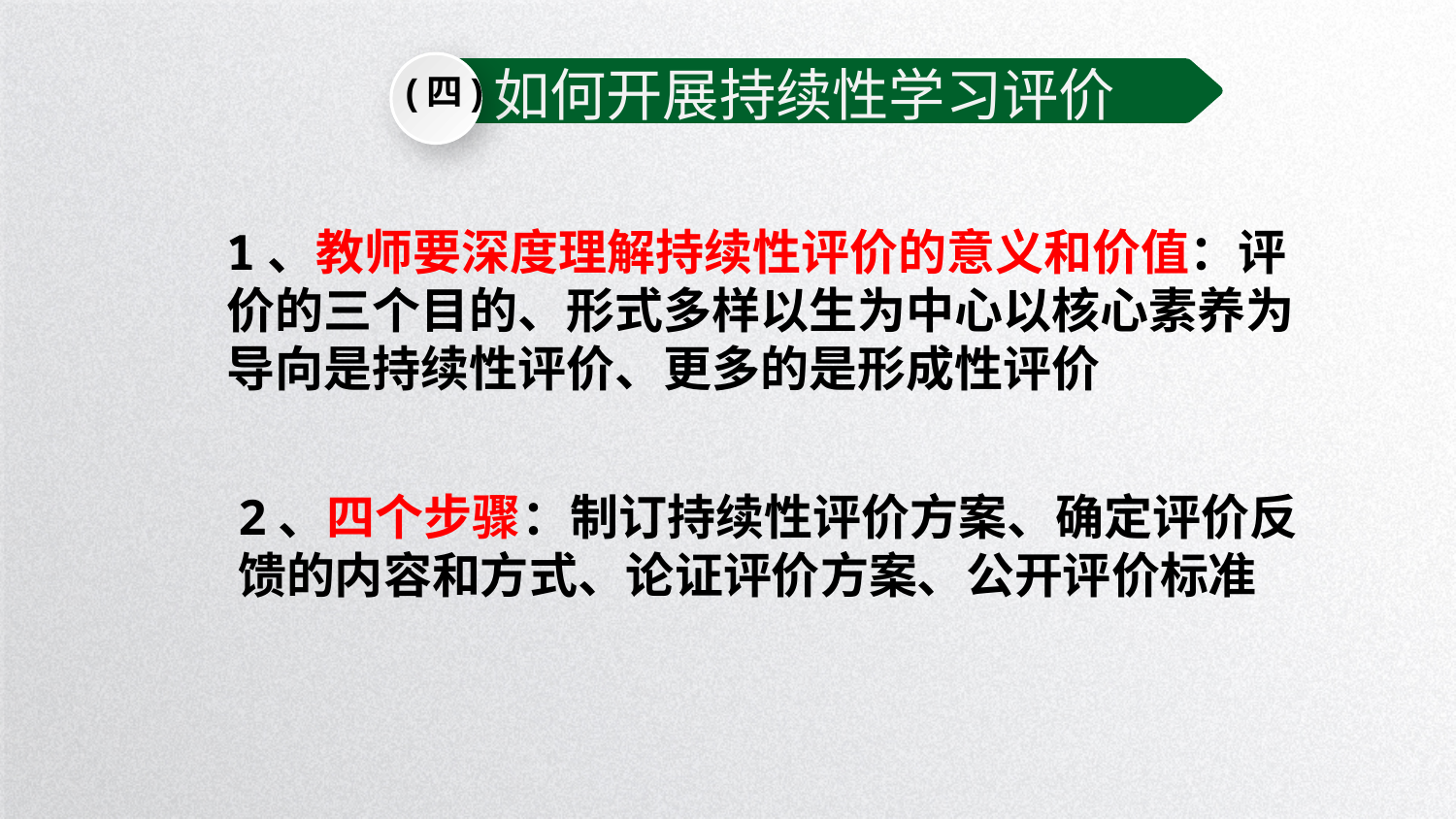

(四)

如何开展持续性学习评价
1、教师要深度理解持续性评价的意义和价值：评价的三个目的、形式多样以生为中心以核心素养为导向是持续性评价、更多的是形成性评价
2、四个步骤：制订持续性评价方案、确定评价反馈的内容和方式、论证评价方案、公开评价标准